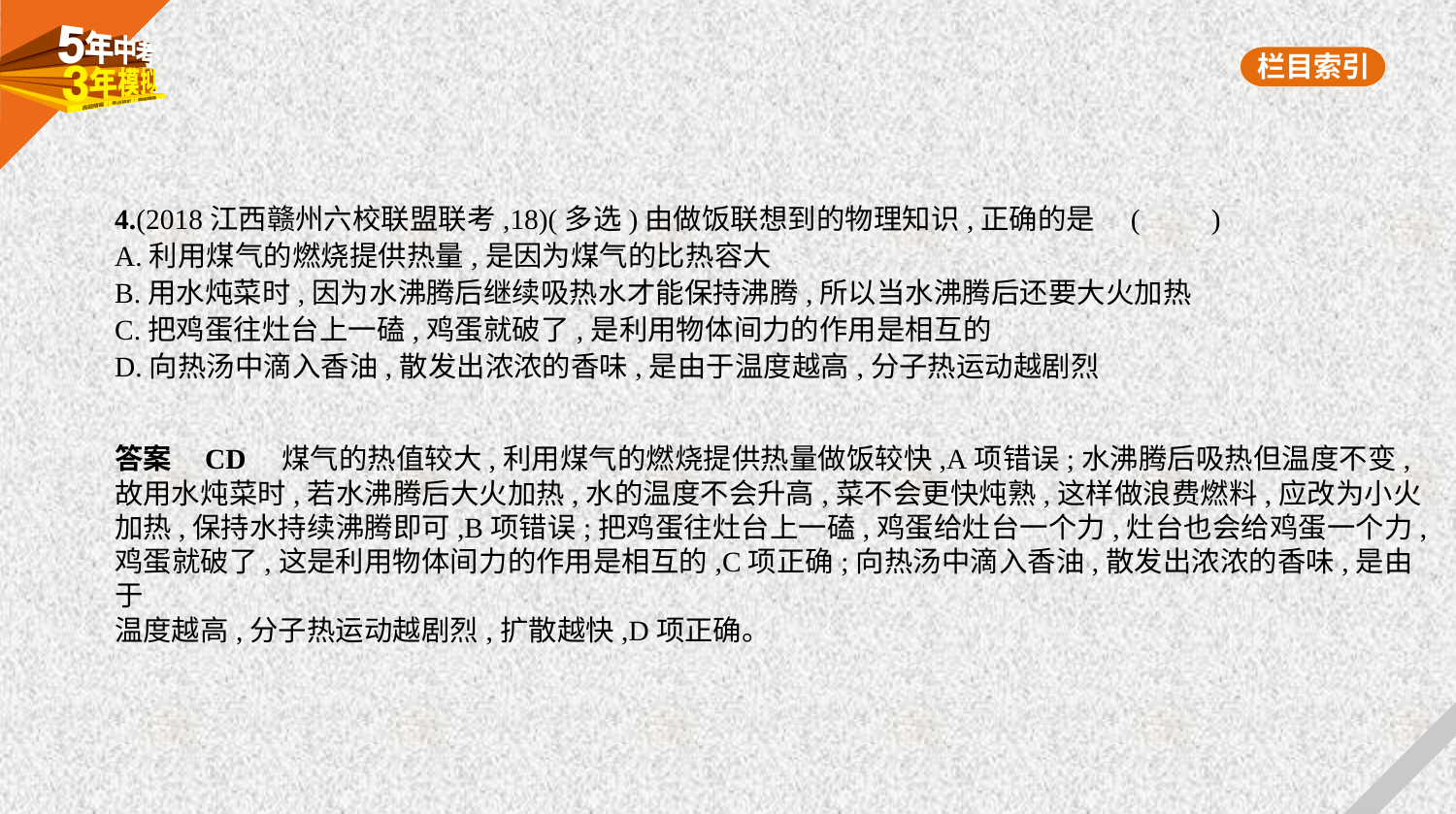

4.(2018江西赣州六校联盟联考,18)(多选)由做饭联想到的物理知识,正确的是 (　　)
A.利用煤气的燃烧提供热量,是因为煤气的比热容大
B.用水炖菜时,因为水沸腾后继续吸热水才能保持沸腾,所以当水沸腾后还要大火加热
C.把鸡蛋往灶台上一磕,鸡蛋就破了,是利用物体间力的作用是相互的
D.向热汤中滴入香油,散发出浓浓的香味,是由于温度越高,分子热运动越剧烈
答案    CD　煤气的热值较大,利用煤气的燃烧提供热量做饭较快,A项错误;水沸腾后吸热但温度不变,
故用水炖菜时,若水沸腾后大火加热,水的温度不会升高,菜不会更快炖熟,这样做浪费燃料,应改为小火
加热,保持水持续沸腾即可,B项错误;把鸡蛋往灶台上一磕,鸡蛋给灶台一个力,灶台也会给鸡蛋一个力,
鸡蛋就破了,这是利用物体间力的作用是相互的,C项正确;向热汤中滴入香油,散发出浓浓的香味,是由于
温度越高,分子热运动越剧烈,扩散越快,D项正确。